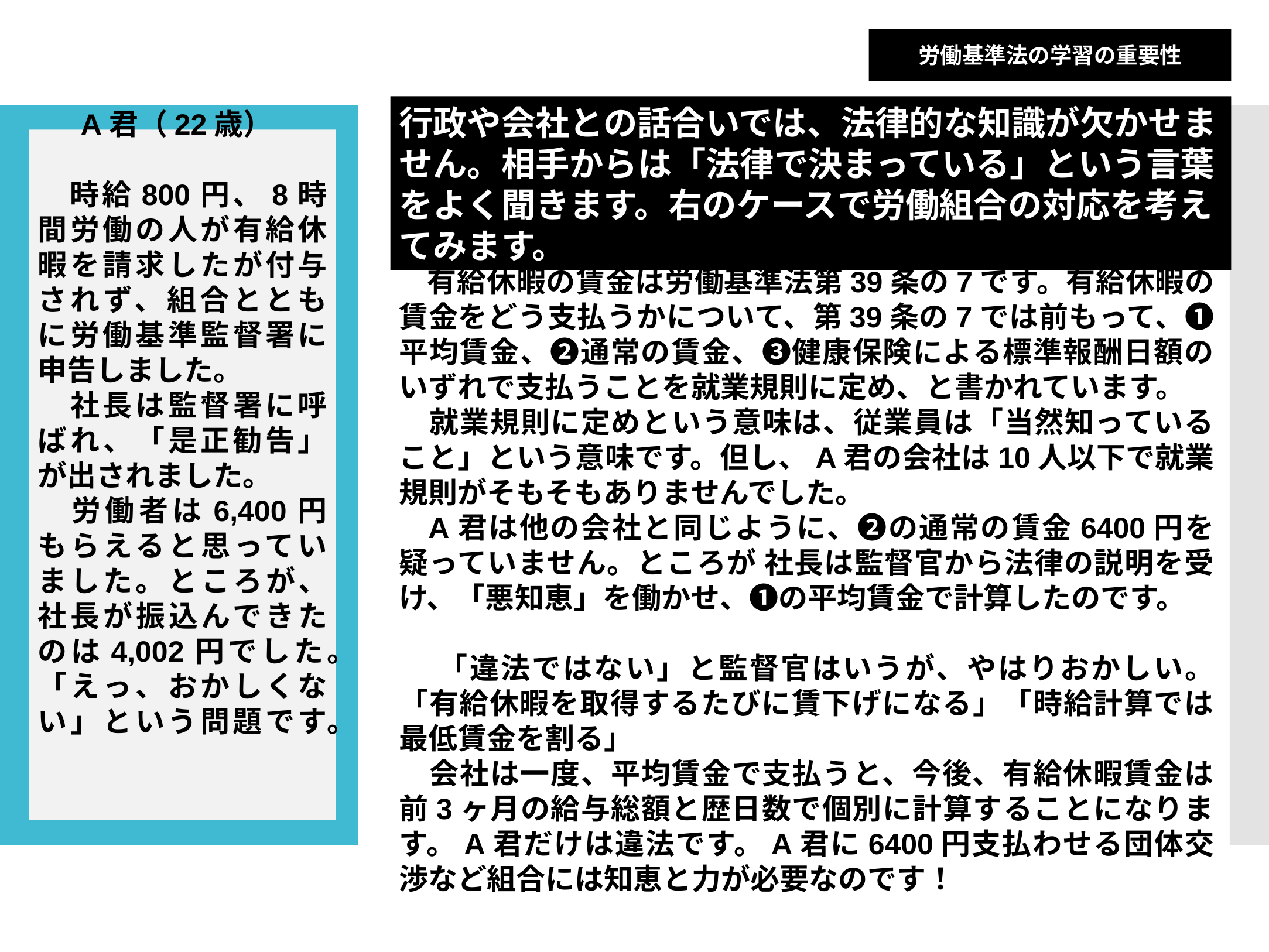

労働基準法の学習の重要性
行政や会社との話合いでは、法律的な知識が欠かせません。相手からは「法律で決まっている」という言葉をよく聞きます。右のケースで労働組合の対応を考えてみます。
　 A君（22歳）

　時給800円、8時間労働の人が有給休暇を請求したが付与されず、組合とともに労働基準監督署に申告しました。
　社長は監督署に呼ばれ、「是正勧告」が出されました。
　労働者は6,400円もらえると思っていました。ところが、社長が振込んできたのは4,002円でした。「えっ、おかしくない」という問題です。

   有給休暇の賃金は労働基準法第39条の7です。有給休暇の賃金をどう支払うかについて、第39条の7では前もって、❶平均賃金、❷通常の賃金、❸健康保険による標準報酬日額のいずれで支払うことを就業規則に定め、と書かれています。
   就業規則に定めという意味は、従業員は「当然知っていること」という意味です。但し、A君の会社は10人以下で就業規則がそもそもありませんでした。
   A君は他の会社と同じように、❷の通常の賃金6400円を疑っていません。ところが 社長は監督官から法律の説明を受け、「悪知恵」を働かせ、❶の平均賃金で計算したのです。

　 「違法ではない」と監督官はいうが、やはりおかしい。「有給休暇を取得するたびに賃下げになる」「時給計算では最低賃金を割る」
   会社は一度、平均賃金で支払うと、今後、有給休暇賃金は前3ヶ月の給与総額と歴日数で個別に計算することになります。A君だけは違法です。A君に6400円支払わせる団体交渉など組合には知恵と力が必要なのです！